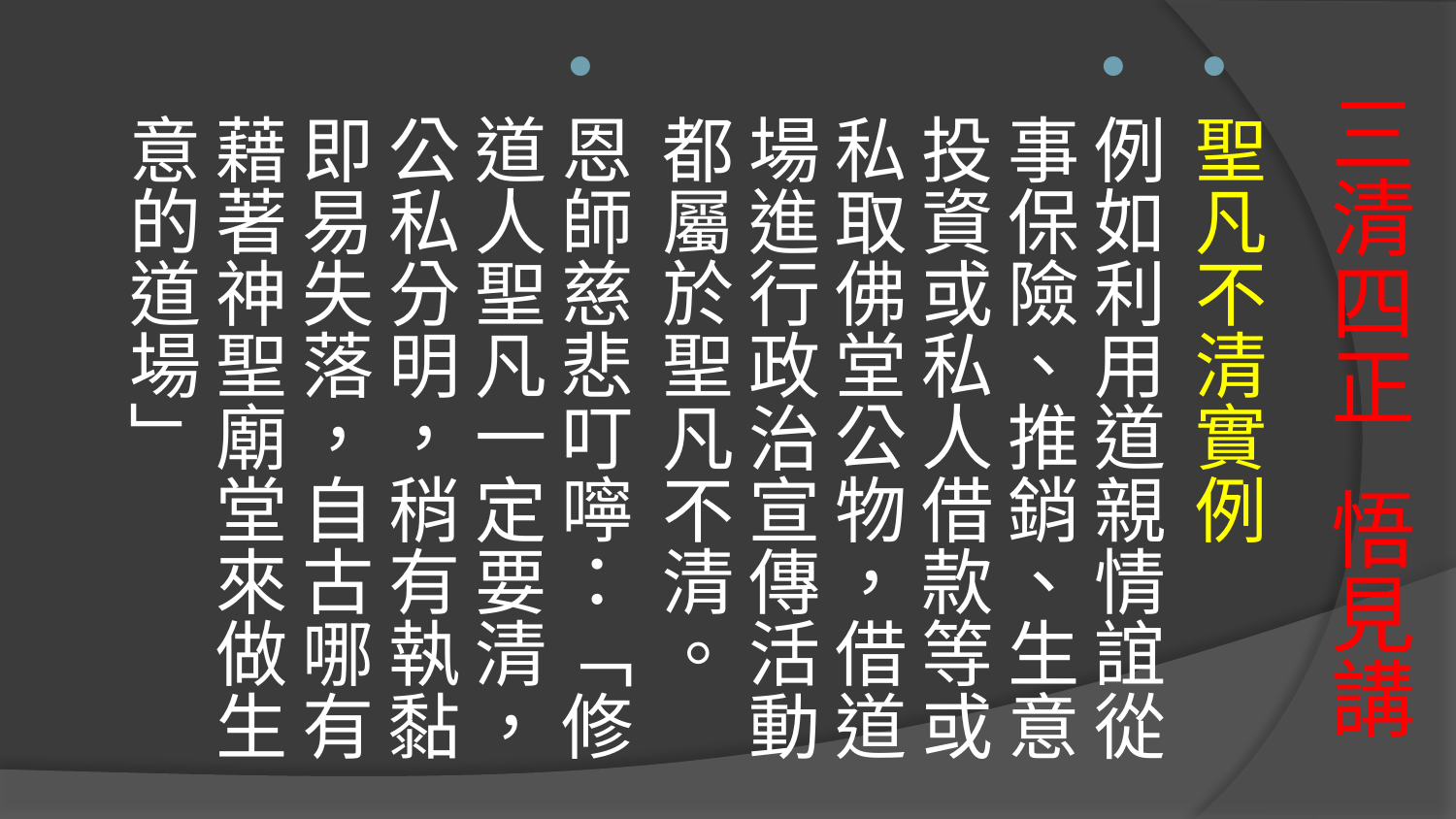

聖凡不清實例
例如利用道親情誼從事保險、推銷、生意投資或私人借款等或私取佛堂公物，借道場進行政治宣傳活動都屬於聖凡不清。
恩師慈悲叮嚀：「修道人聖凡一定要清，公私分明，稍有執黏即易失落，自古哪有藉著神聖廟堂來做生意的道場」

# 三清四正   悟見講